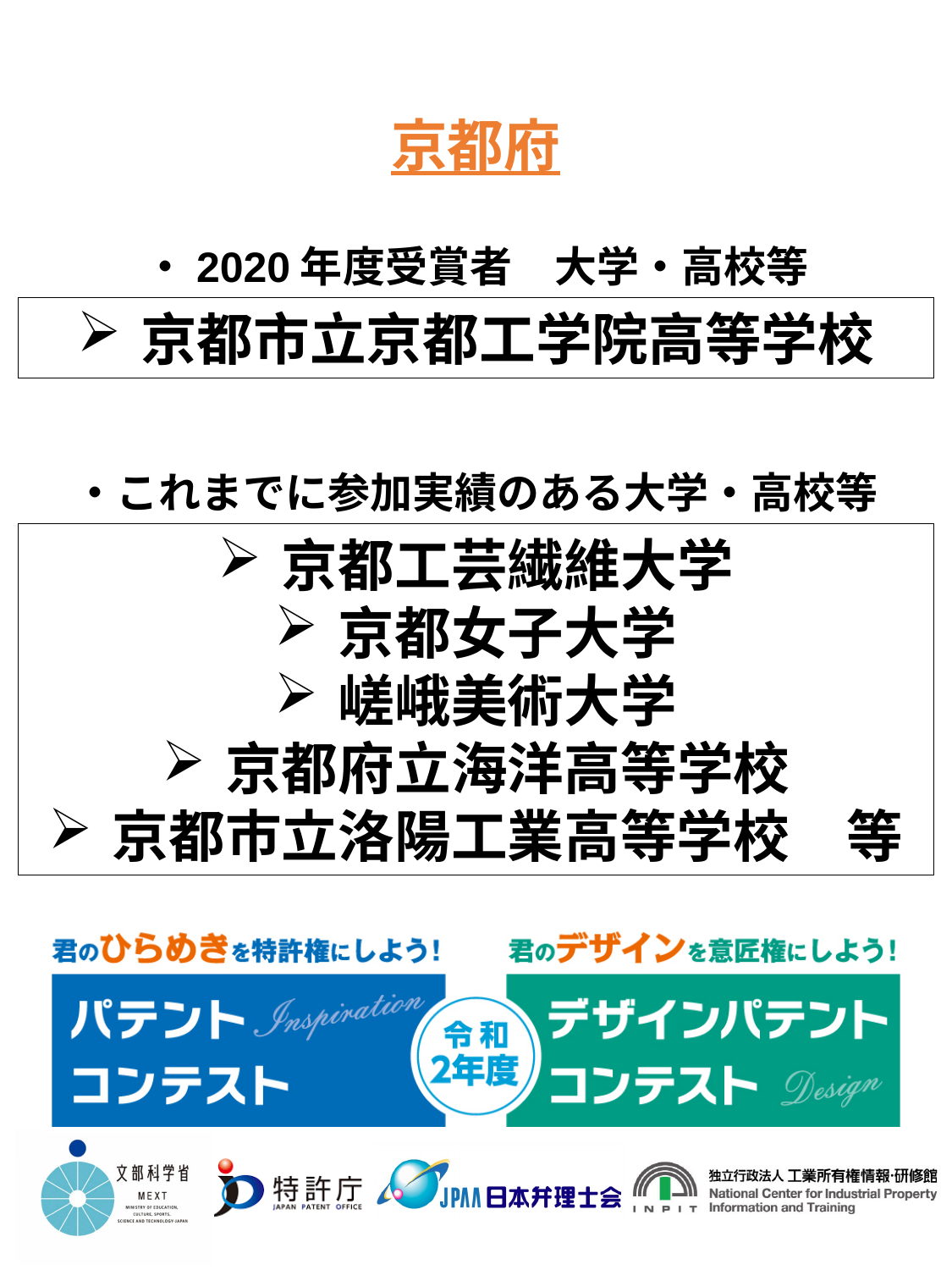

京都府
・2020年度受賞者　大学・高校等
京都市立京都工学院高等学校
・これまでに参加実績のある大学・高校等
京都工芸繊維大学
京都女子大学
嵯峨美術大学
京都府立海洋高等学校
京都市立洛陽工業高等学校　等